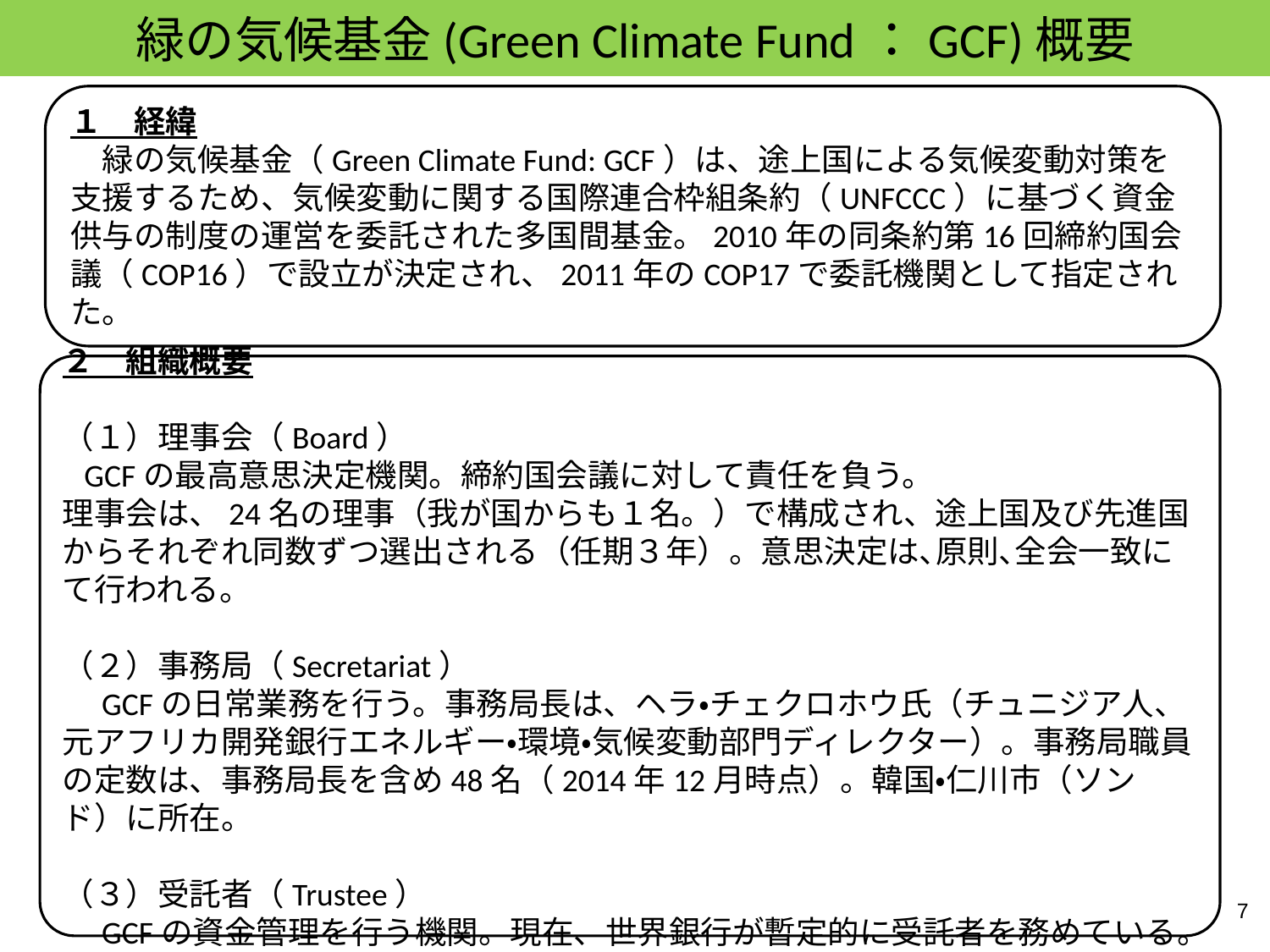

# 緑の気候基金(Green Climate Fund：GCF)概要
１　経緯
　緑の気候基金（Green Climate Fund: GCF）は、途上国による気候変動対策を支援するため、気候変動に関する国際連合枠組条約（UNFCCC）に基づく資金供与の制度の運営を委託された多国間基金。2010年の同条約第16回締約国会議（COP16）で設立が決定され、2011年のCOP17で委託機関として指定された。
２　組織概要

（１）理事会（Board）
   GCFの最高意思決定機関。締約国会議に対して責任を負う。
理事会は、24名の理事（我が国からも１名。）で構成され、途上国及び先進国からそれぞれ同数ずつ選出される（任期３年）。意思決定は､原則､全会一致にて行われる。

（２）事務局（Secretariat）
　GCFの日常業務を行う。事務局長は、ヘラ・チェクロホウ氏（チュニジア人、元アフリカ開発銀行エネルギー・環境・気候変動部門ディレクター）。事務局職員の定数は、事務局長を含め48名（2014年12月時点）。韓国・仁川市（ソンド）に所在。

（３）受託者（Trustee）
　GCFの資金管理を行う機関。現在、世界銀行が暫定的に受託者を務めている。
7